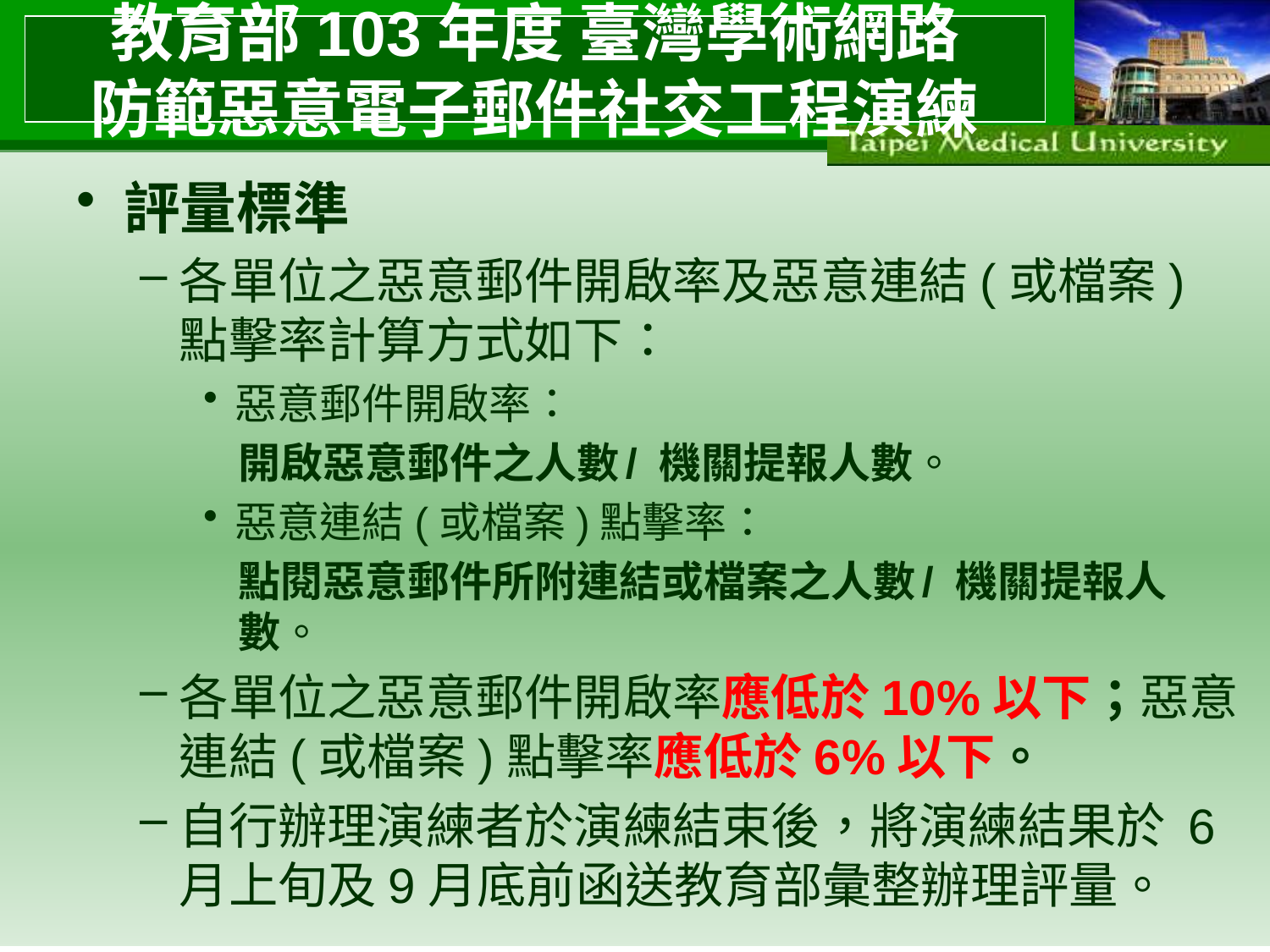

# 教育部103年度 臺灣學術網路 防範惡意電子郵件社交工程演練
評量標準
各單位之惡意郵件開啟率及惡意連結(或檔案)點擊率計算方式如下：
惡意郵件開啟率：
開啟惡意郵件之人數 / 機關提報人數。
惡意連結(或檔案)點擊率：
點閱惡意郵件所附連結或檔案之人數 / 機關提報人數。
各單位之惡意郵件開啟率應低於10%以下；惡意連結(或檔案)點擊率應低於6%以下。
自行辦理演練者於演練結束後，將演練結果於 6月上旬及9月底前函送教育部彙整辦理評量。